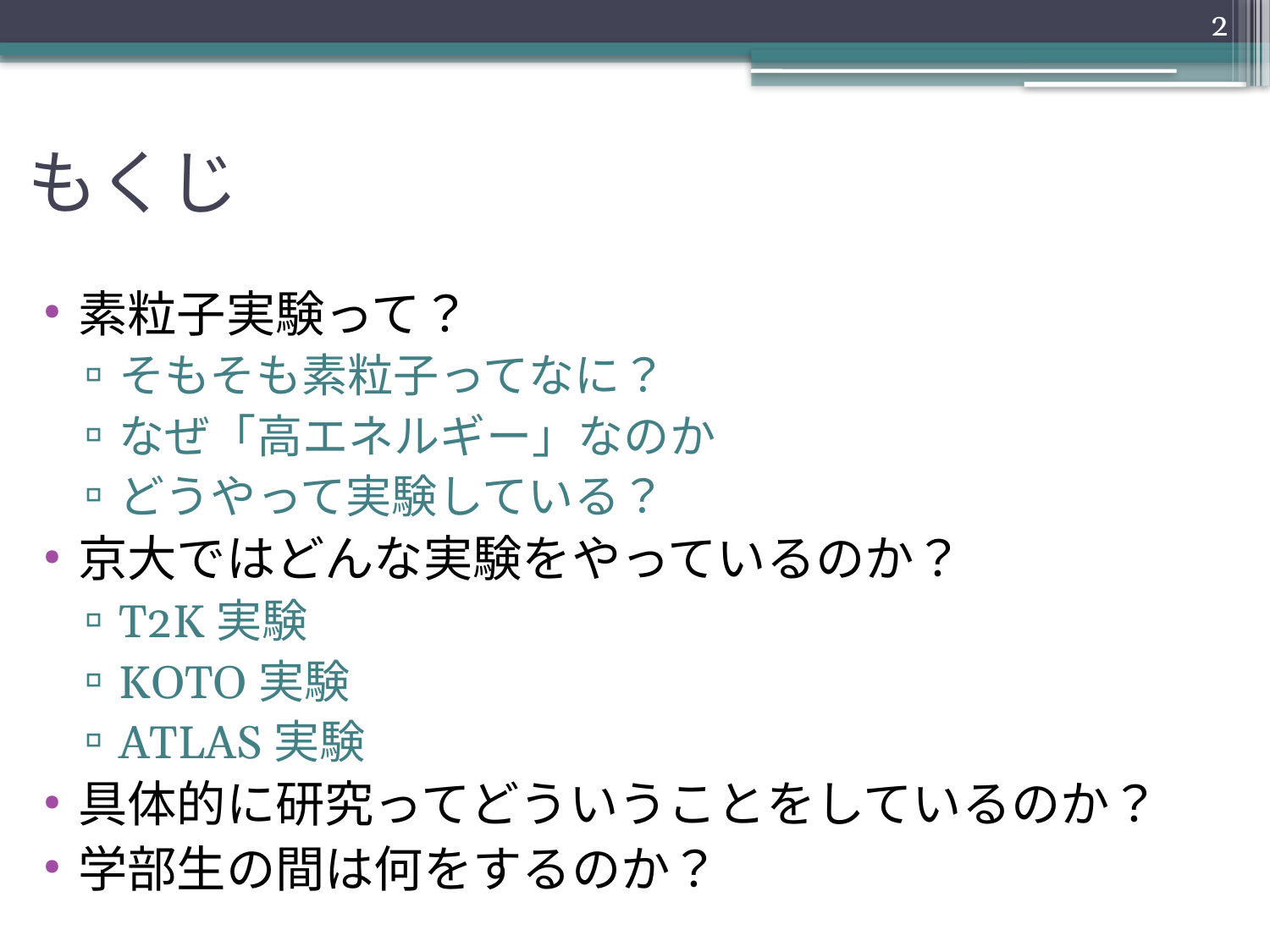

2
# もくじ
素粒子実験って？
そもそも素粒子ってなに？
なぜ「高エネルギー」なのか
どうやって実験している？
京大ではどんな実験をやっているのか？
T2K実験
KOTO実験
ATLAS実験
具体的に研究ってどういうことをしているのか？
学部生の間は何をするのか？